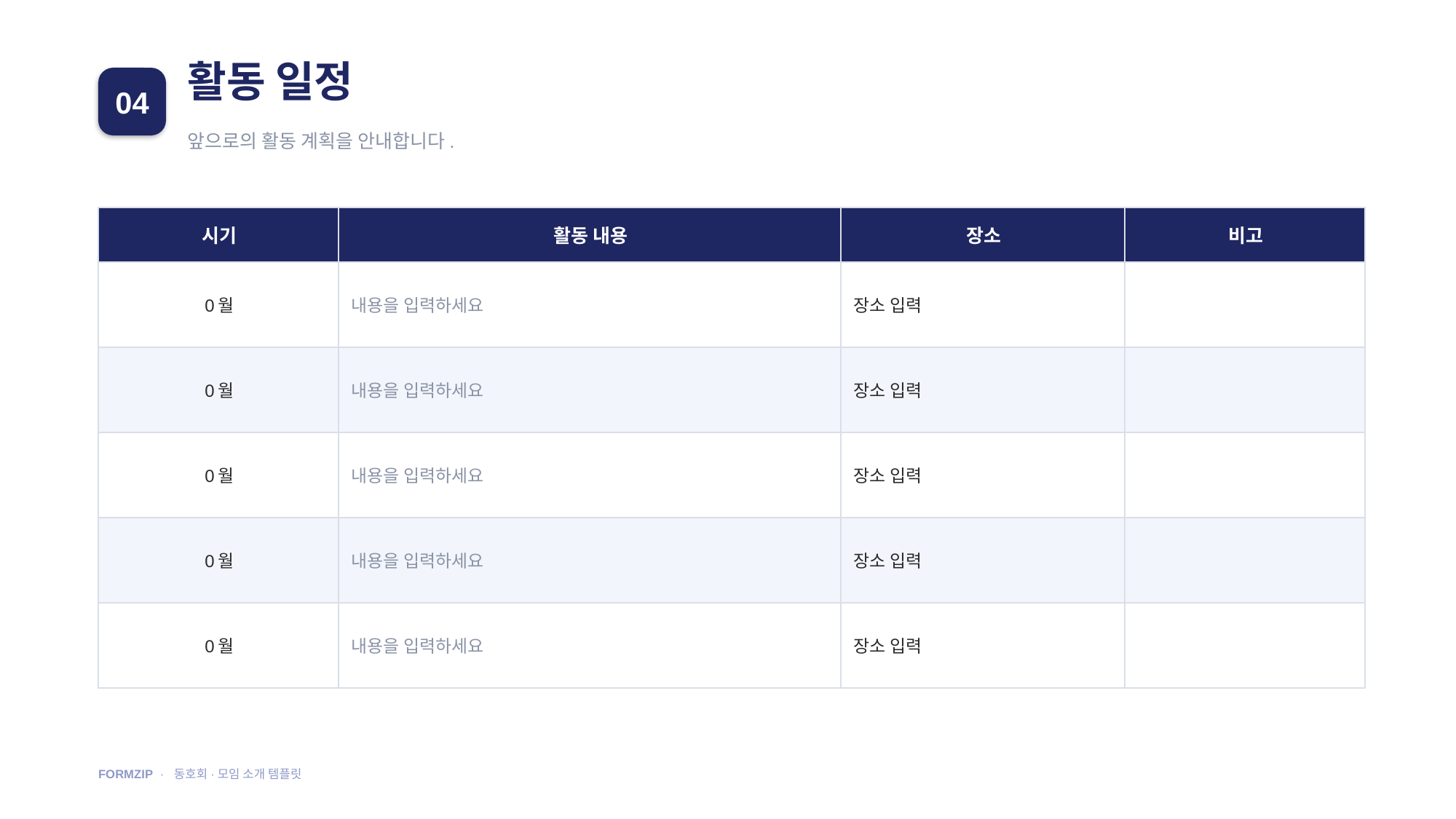

활동 일정
04
앞으로의 활동 계획을 안내합니다.
| 시기 | 활동 내용 | 장소 | 비고 |
| --- | --- | --- | --- |
| 0월 | 내용을 입력하세요 | 장소 입력 |  |
| 0월 | 내용을 입력하세요 | 장소 입력 |  |
| 0월 | 내용을 입력하세요 | 장소 입력 |  |
| 0월 | 내용을 입력하세요 | 장소 입력 |  |
| 0월 | 내용을 입력하세요 | 장소 입력 |  |
FORMZIP  ·  동호회·모임 소개 템플릿